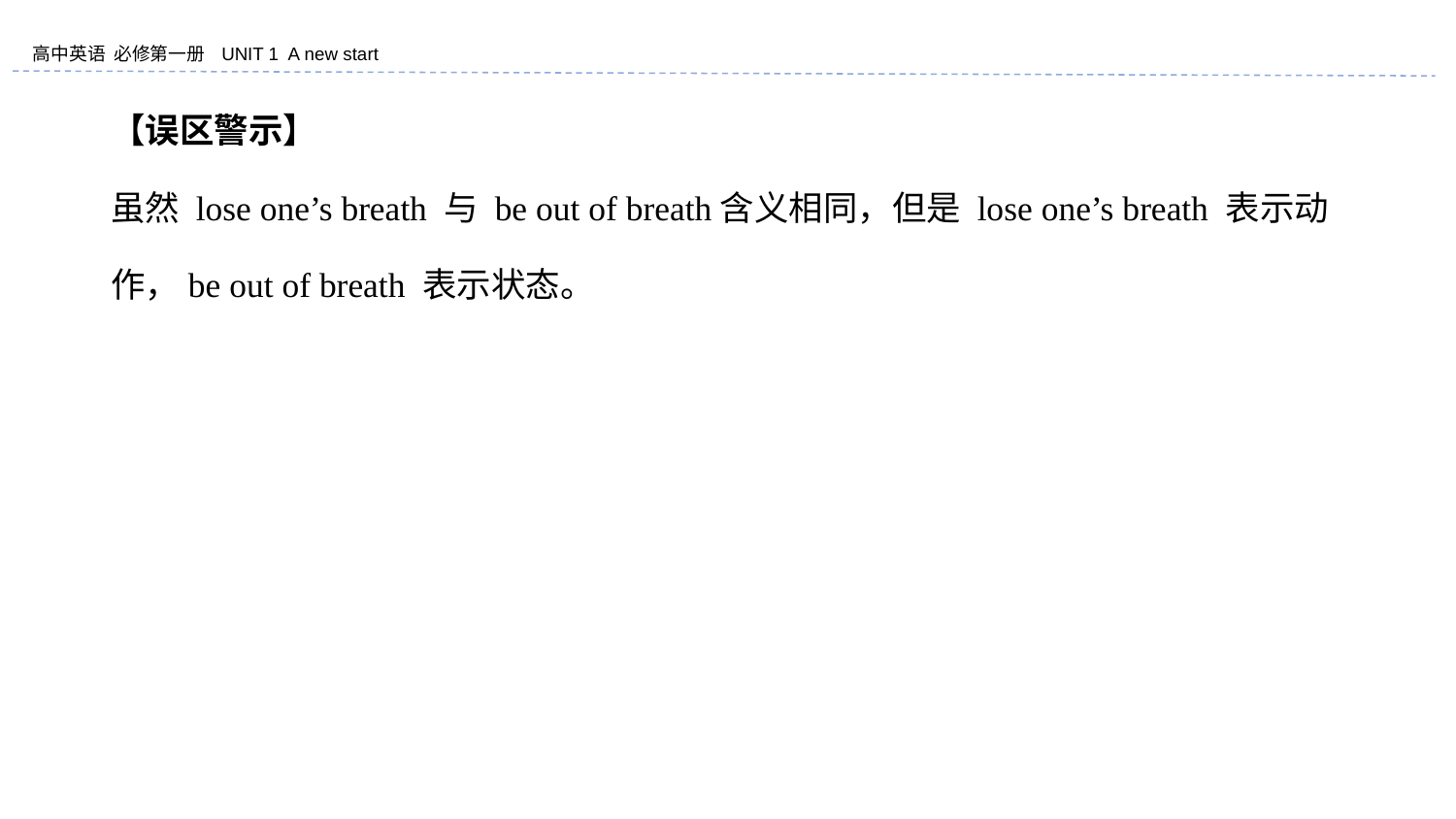

【误区警示】
虽然 lose one’s breath 与 be out of breath含义相同，但是 lose one’s breath 表示动
作，be out of breath 表示状态。